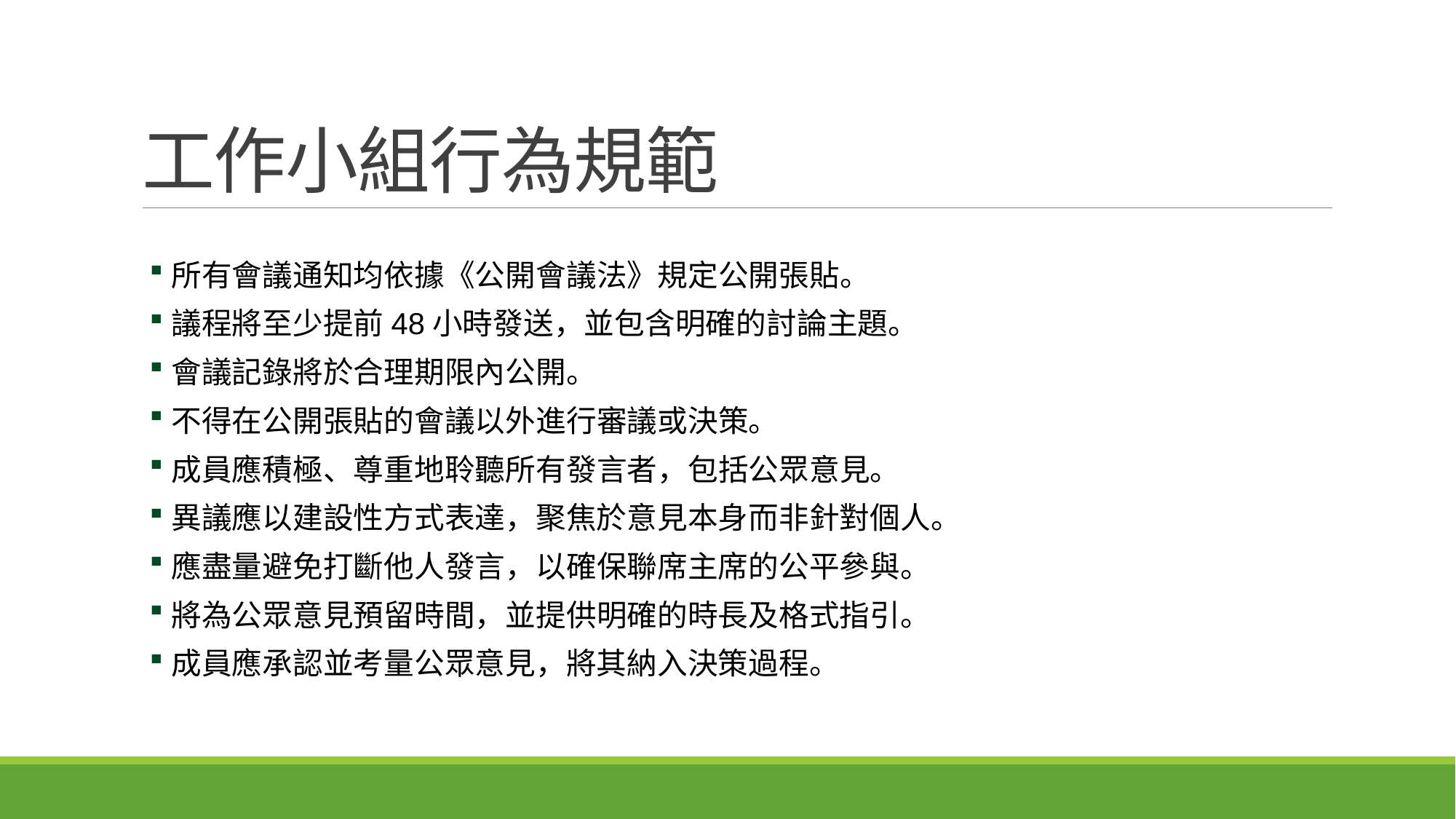

# 工作小組行為規範
所有會議通知均依據《公開會議法》規定公開張貼。
議程將至少提前48小時發送，並包含明確的討論主題。
會議記錄將於合理期限內公開。
不得在公開張貼的會議以外進行審議或決策。
成員應積極、尊重地聆聽所有發言者，包括公眾意見。
異議應以建設性方式表達，聚焦於意見本身而非針對個人。
應盡量避免打斷他人發言，以確保聯席主席的公平參與。
將為公眾意見預留時間，並提供明確的時長及格式指引。
成員應承認並考量公眾意見，將其納入決策過程。